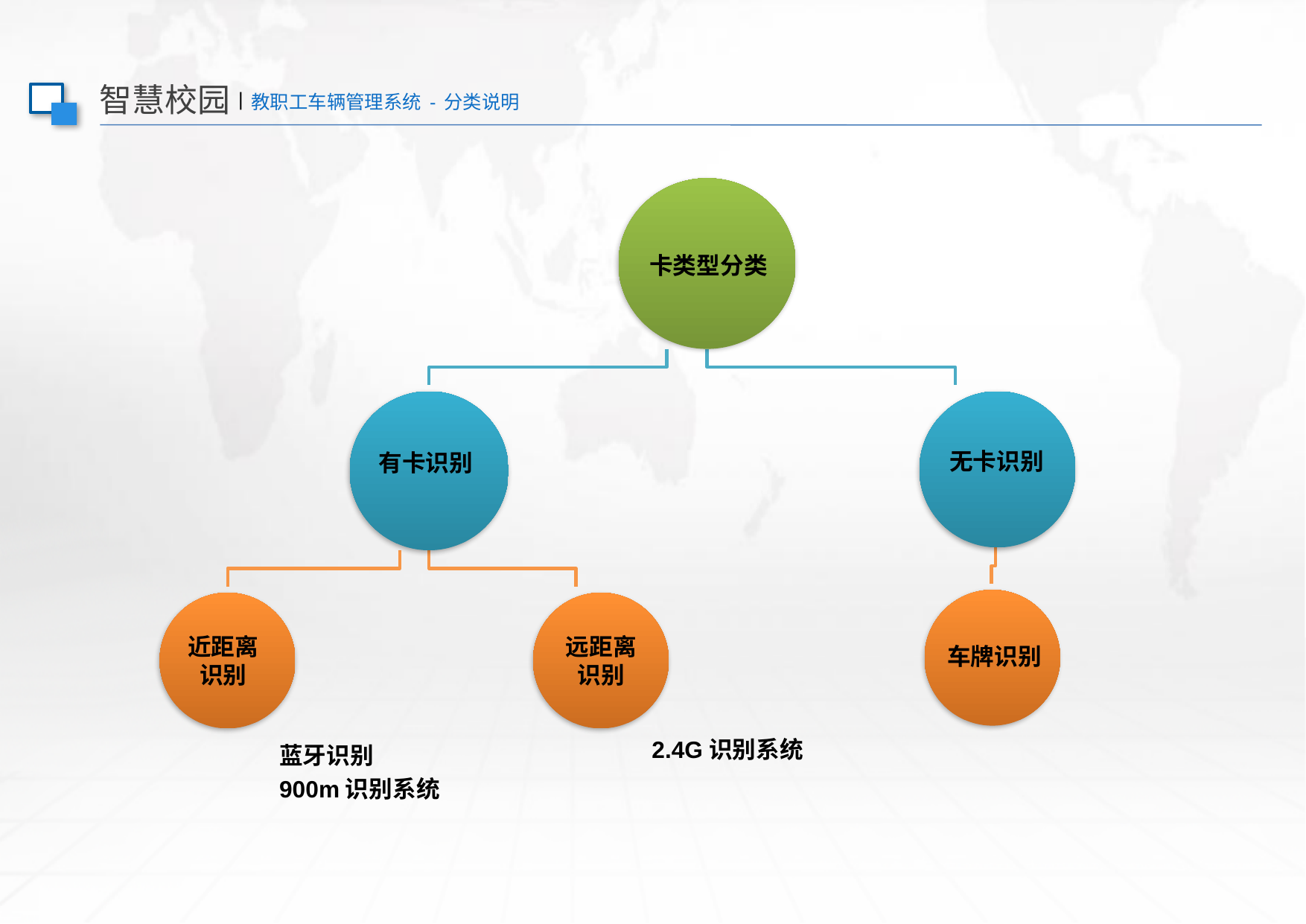

智慧校园|教职工车辆管理系统-分类说明

卡类型分类

无卡识别
有卡识别

远距离识别
近距离识别
车牌识别
蓝牙识别
900m识别系统
2.4G识别系统